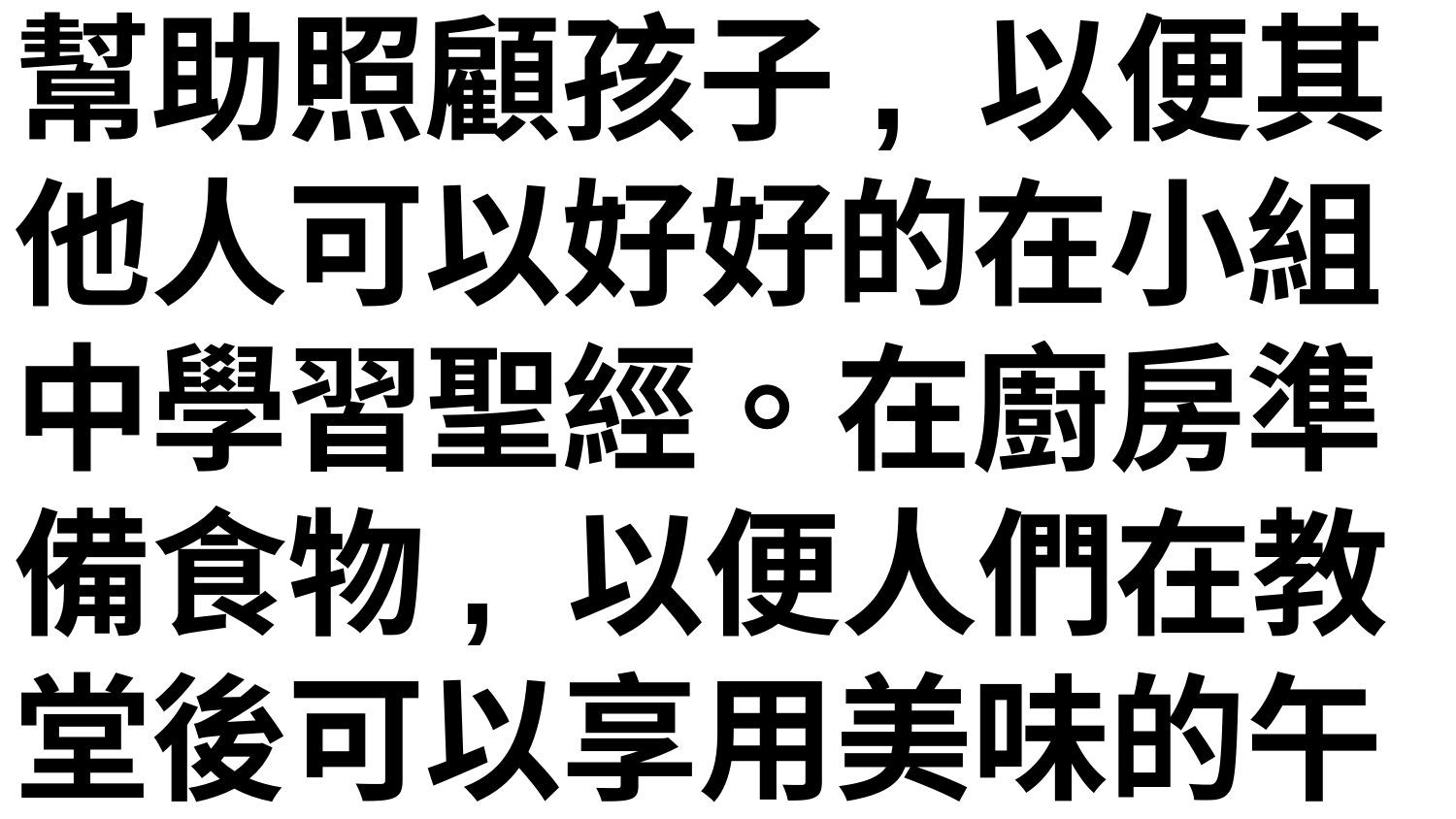

幫助照顧孩子, 以便其他人可以好好的在小組中學習聖經。在廚房準備食物, 以便人們在教堂後可以享用美味的午餐。